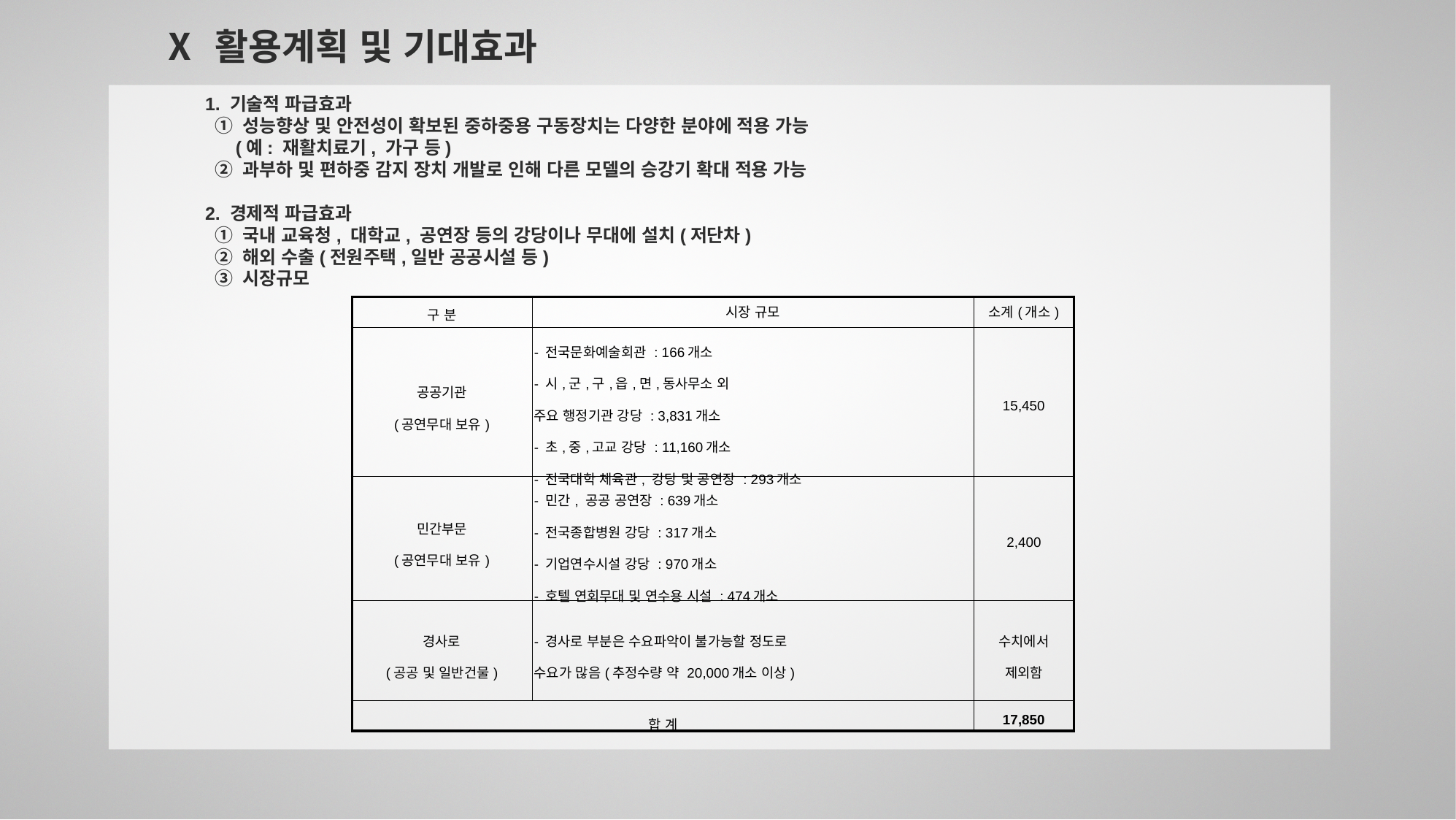

Ⅹ 활용계획 및 기대효과

1. 기술적 파급효과
  ① 성능향상 및 안전성이 확보된 중하중용 구동장치는 다양한 분야에 적용 가능
      (예: 재활치료기, 가구 등)
  ② 과부하 및 편하중 감지 장치 개발로 인해 다른 모델의 승강기 확대 적용 가능

2. 경제적 파급효과
  ① 국내 교육청, 대학교, 공연장 등의 강당이나 무대에 설치(저단차)
  ② 해외 수출(전원주택,일반 공공시설 등)
  ③ 시장규모

| 구 분 | 시장 규모 | 소계(개소) |
| --- | --- | --- |
| 공공기관 (공연무대 보유) | - 전국문화예술회관 : 166개소 - 시,군,구,읍,면,동사무소 외 주요 행정기관 강당 : 3,831개소 - 초,중,고교 강당 : 11,160개소 - 전국대학 체육관, 강당 및 공연장 : 293개소 | 15,450 |
| 민간부문 (공연무대 보유) | - 민간, 공공 공연장 : 639개소 - 전국종합병원 강당 : 317개소 - 기업연수시설 강당 : 970개소 - 호텔 연회무대 및 연수용 시설 : 474개소 | 2,400 |
| 경사로 (공공 및 일반건물) | - 경사로 부분은 수요파악이 불가능할 정도로 수요가 많음(추정수량 약 20,000개소 이상) | 수치에서 제외함 |
| 합 계 |  | 17,850 |